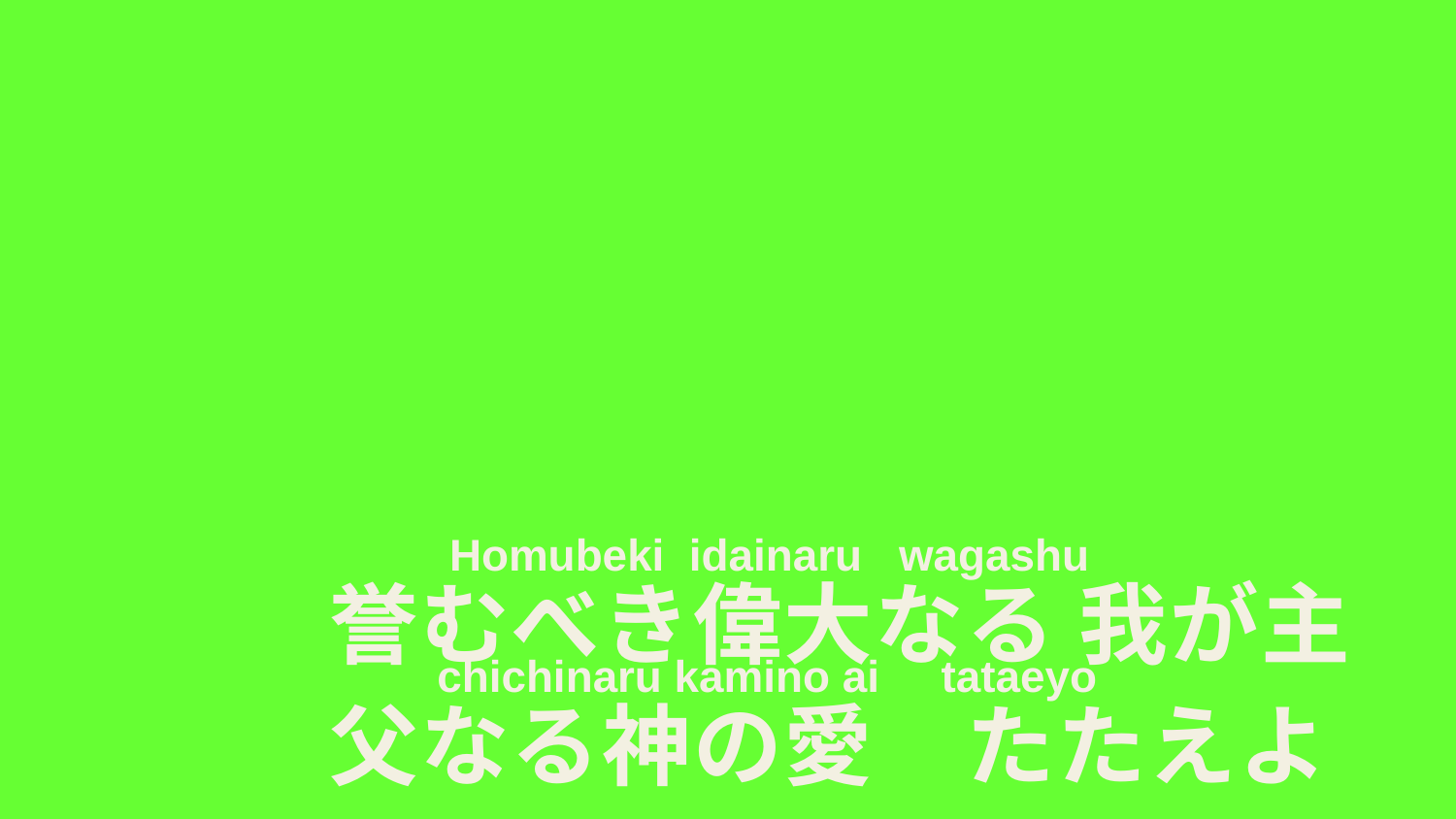

Homubeki  idainaru   wagashu

     chichinaru kamino ai     tataeyo
誉むべき偉大なる 我が主
父なる神の愛　たたえよ